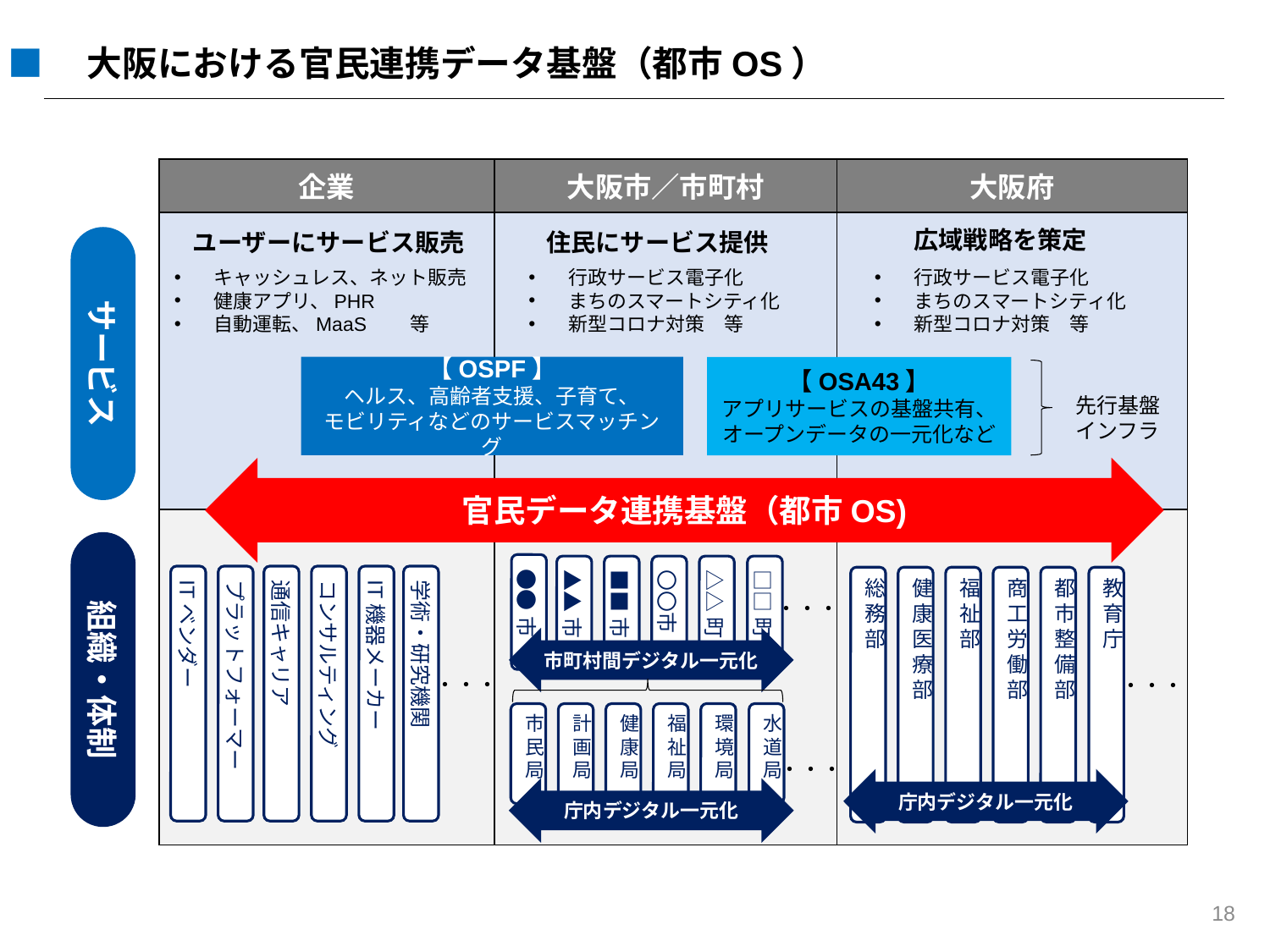

■　大阪における官民連携データ基盤（都市OS）
| 企業 | 大阪市／市町村 | 大阪府 |
| --- | --- | --- |
|  |  |  |
|  |  |  |
広域戦略を策定
ユーザーにサービス販売
住民にサービス提供
サービス
行政サービス電子化
まちのスマートシティ化
新型コロナ対策　等
キャッシュレス、ネット販売
健康アプリ、PHR
自動運転、MaaS　　等
行政サービス電子化
まちのスマートシティ化
新型コロナ対策　等
【OSPF】
ヘルス、高齢者支援、子育て、
モビリティなどのサービスマッチング
【OSA43】
アプリサービスの基盤共有、
オープンデータの一元化など

先行基盤インフラ
官民データ連携基盤（都市OS)
組織・体制
●●市

□□町
△△町
〇〇市
■■市
▲▲市
学術・研究機関
IT機器メーカー
コンサルティング
通信キャリア
ITベンダー
プラットフォーマー
教育庁
都市整備部
商工労働部
福祉部
総務部
健康医療部
・・・
市町村間デジタル一元化
・・・
・・・
水道局
環境局
福祉局
健康局
市民局
計画局
・・・
庁内デジタル一元化
庁内デジタル一元化
18